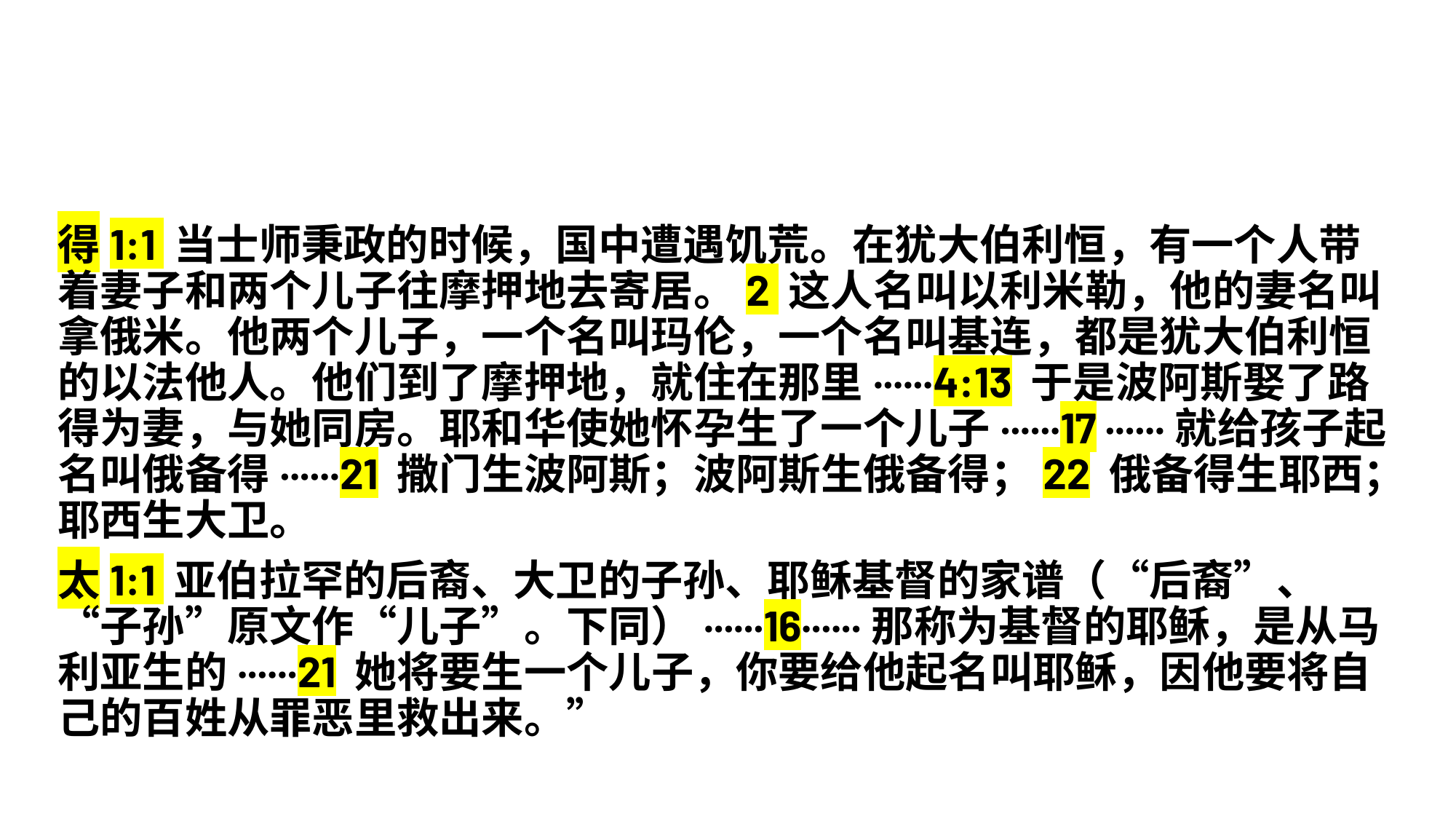

得1:1 当士师秉政的时候，国中遭遇饥荒。在犹大伯利恒，有一个人带着妻子和两个儿子往摩押地去寄居。2 这人名叫以利米勒，他的妻名叫拿俄米。他两个儿子，一个名叫玛伦，一个名叫基连，都是犹大伯利恒的以法他人。他们到了摩押地，就住在那里······4:13 于是波阿斯娶了路得为妻，与她同房。耶和华使她怀孕生了一个儿子······17 ······就给孩子起名叫俄备得······21 撒门生波阿斯；波阿斯生俄备得；22 俄备得生耶西；耶西生大卫。
太1:1 亚伯拉罕的后裔、大卫的子孙、耶稣基督的家谱（“后裔”、“子孙”原文作“儿子”。下同）······16······那称为基督的耶稣，是从马利亚生的······21 她将要生一个儿子，你要给他起名叫耶稣，因他要将自己的百姓从罪恶里救出来。”